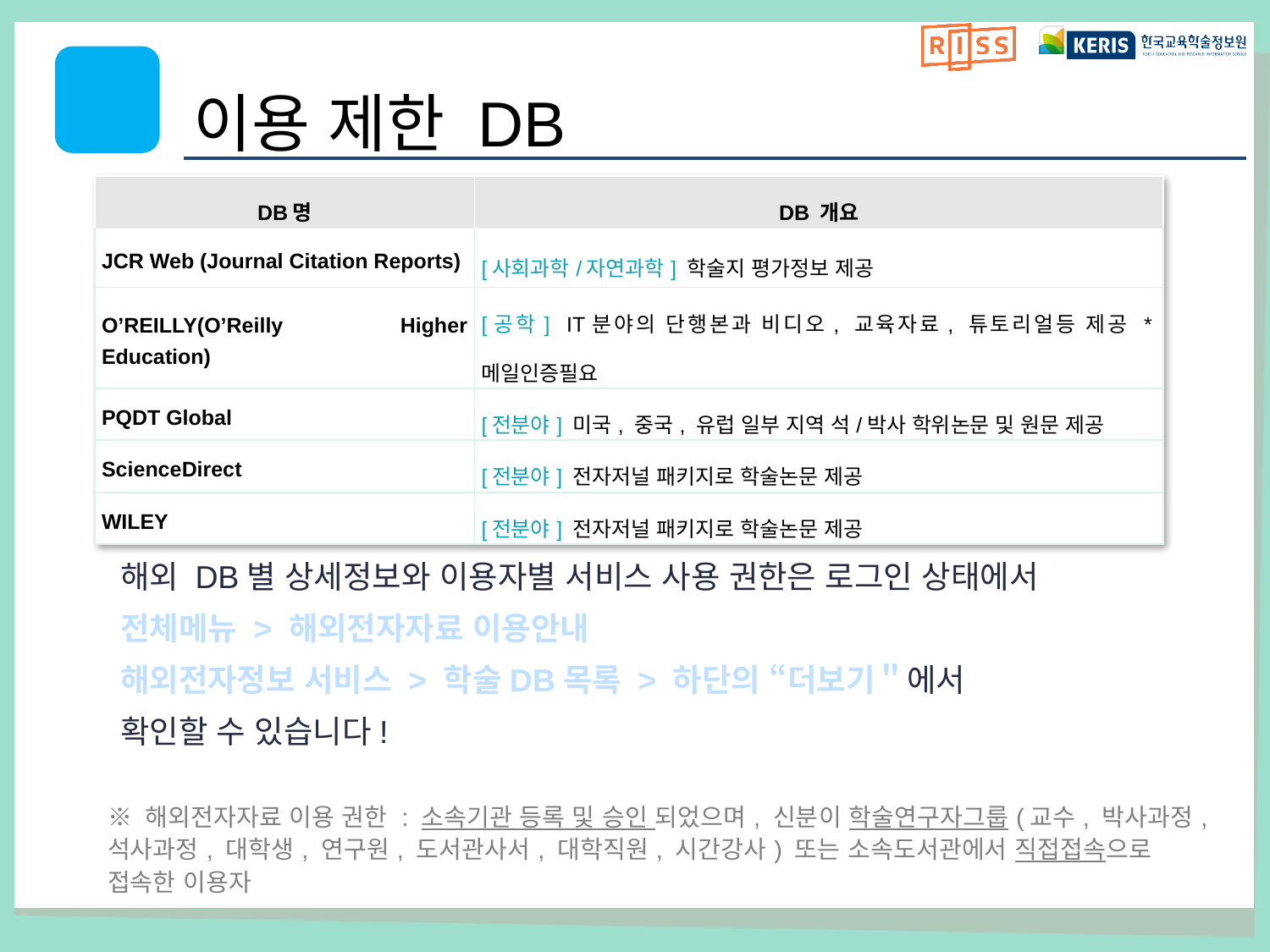

# 이용 제한 DB
| DB명 | DB 개요 |
| --- | --- |
| JCR Web (Journal Citation Reports) | [사회과학/자연과학] 학술지 평가정보 제공 |
| O’REILLY(O’Reilly Higher Education) | [공학] IT분야의 단행본과 비디오, 교육자료, 튜토리얼등 제공 \*메일인증필요 |
| PQDT Global | [전분야] 미국, 중국, 유럽 일부 지역 석/박사 학위논문 및 원문 제공 |
| ScienceDirect | [전분야] 전자저널 패키지로 학술논문 제공 |
| WILEY | [전분야] 전자저널 패키지로 학술논문 제공 |
구독 대학의 IP 대역 내 및 이메일 인증 후  24시간 이용 가능
해외 DB별 상세정보와 이용자별 서비스 사용 권한은 로그인 상태에서
전체메뉴 > 해외전자자료 이용안내
해외전자정보 서비스 > 학술DB목록 > 하단의 “더보기＂에서
확인할 수 있습니다!
※ 해외전자자료 이용 권한 : 소속기관 등록 및 승인 되었으며, 신분이 학술연구자그룹(교수, 박사과정, 석사과정, 대학생, 연구원, 도서관사서, 대학직원, 시간강사) 또는 소속도서관에서 직접접속으로 접속한 이용자